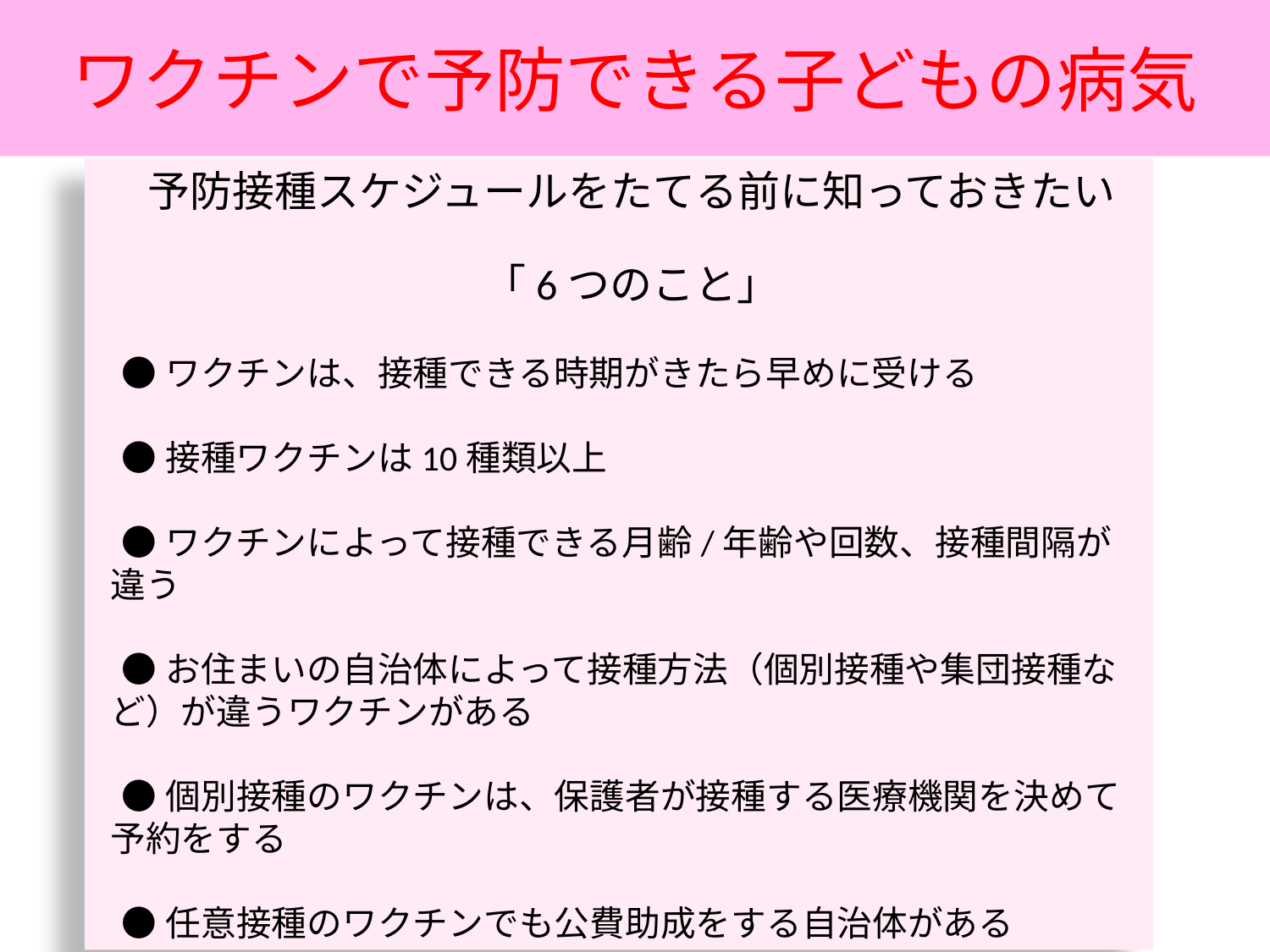

# ワクチンで予防できる子どもの病気
予防接種スケジュールをたてる前に知っておきたい
「6つのこと」
●ワクチンは、接種できる時期がきたら早めに受ける
●接種ワクチンは10種類以上
●ワクチンによって接種できる月齢/年齢や回数、接種間隔が違う
●お住まいの自治体によって接種方法（個別接種や集団接種など）が違うワクチンがある
●個別接種のワクチンは、保護者が接種する医療機関を決めて予約をする
●任意接種のワクチンでも公費助成をする自治体がある